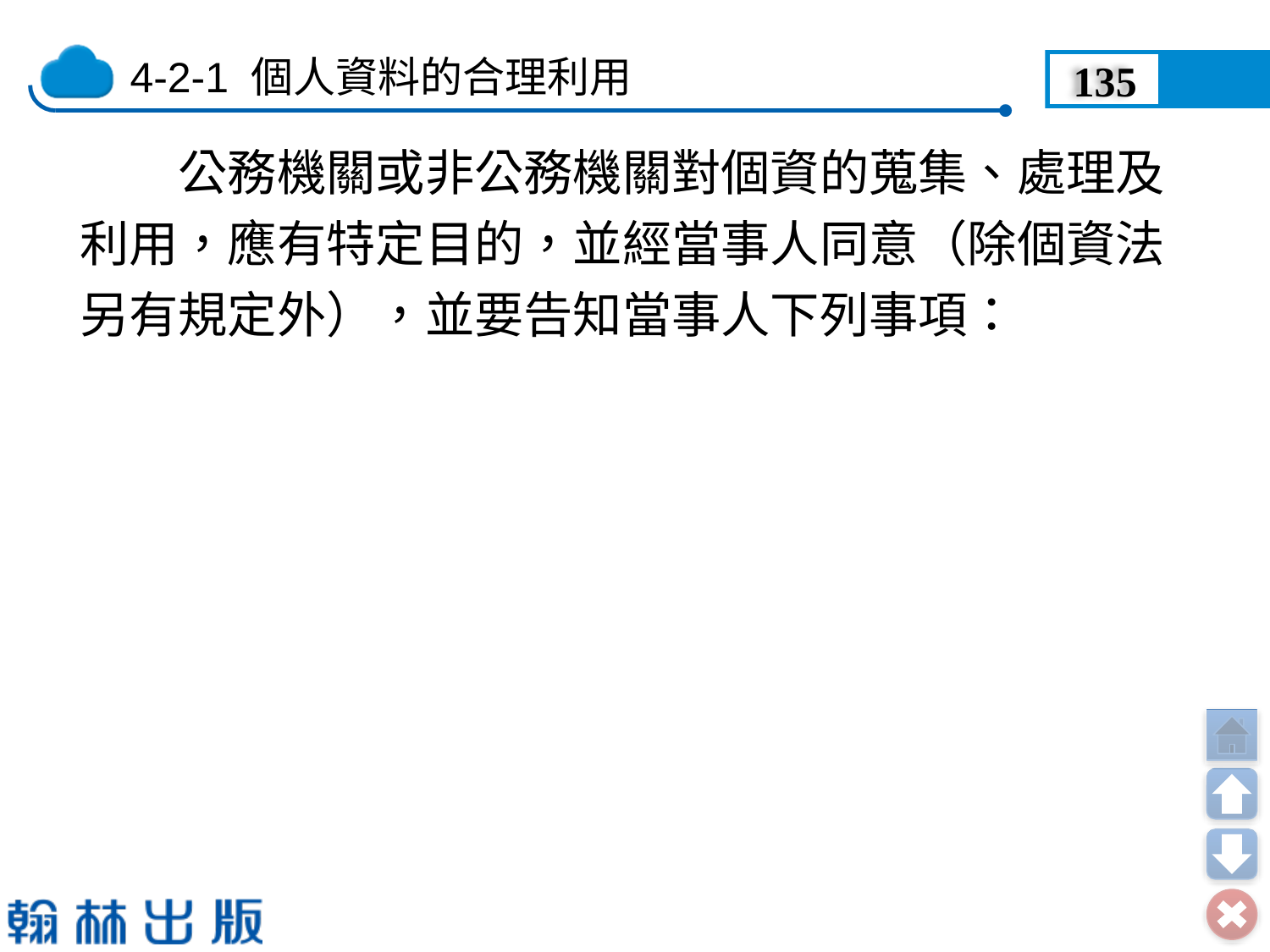

135
　　公務機關或非公務機關對個資的蒐集、處理及利用，應有特定目的，並經當事人同意（除個資法另有規定外），並要告知當事人下列事項：